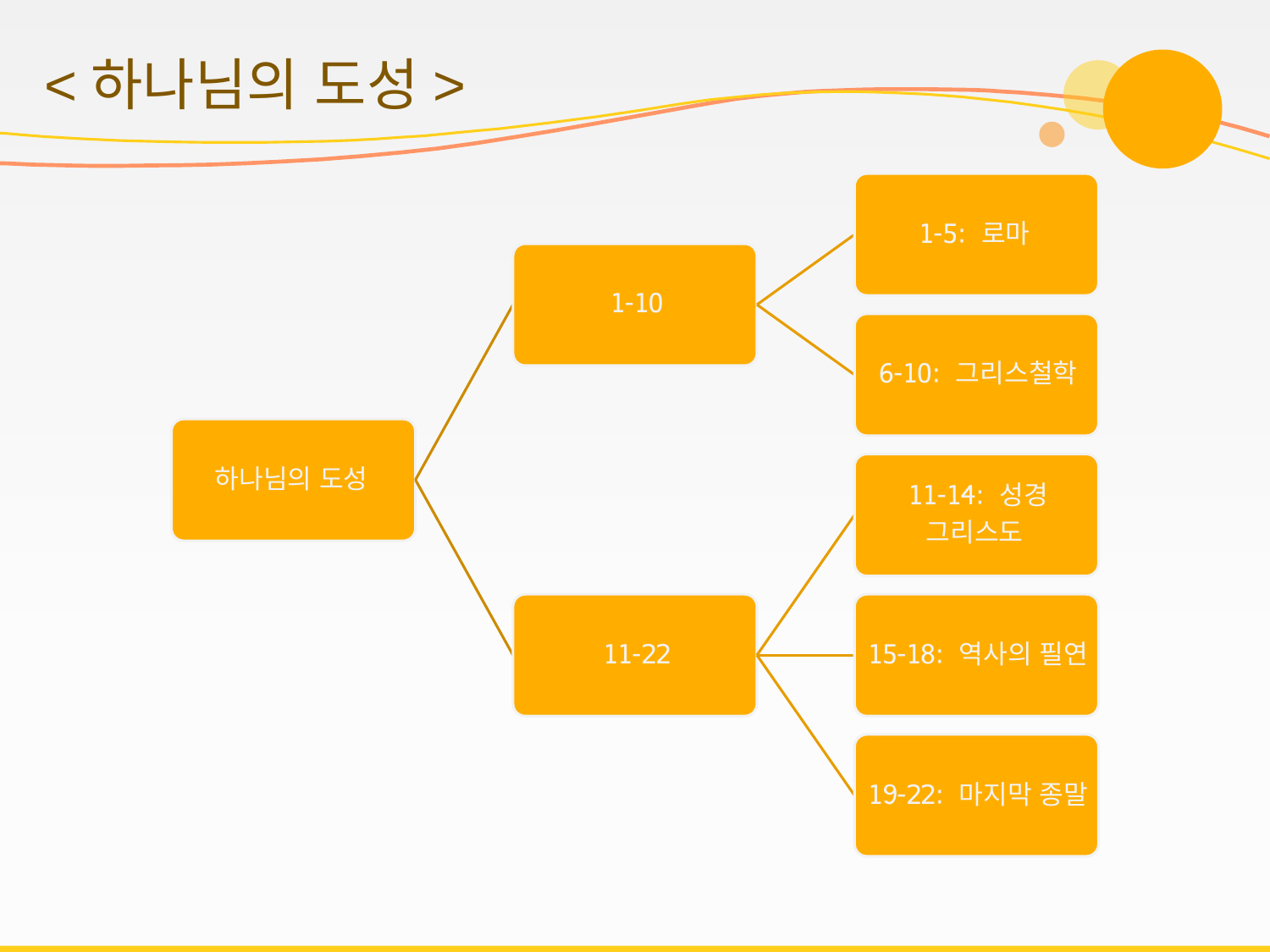

# <하나님의 도성>
하나님의 도성

1-10

1-5: 로마

6-10: 그리스철학

11-22

11-14: 성경
그리스도

15-18: 역사의 필연

19-22: 마지막 종말